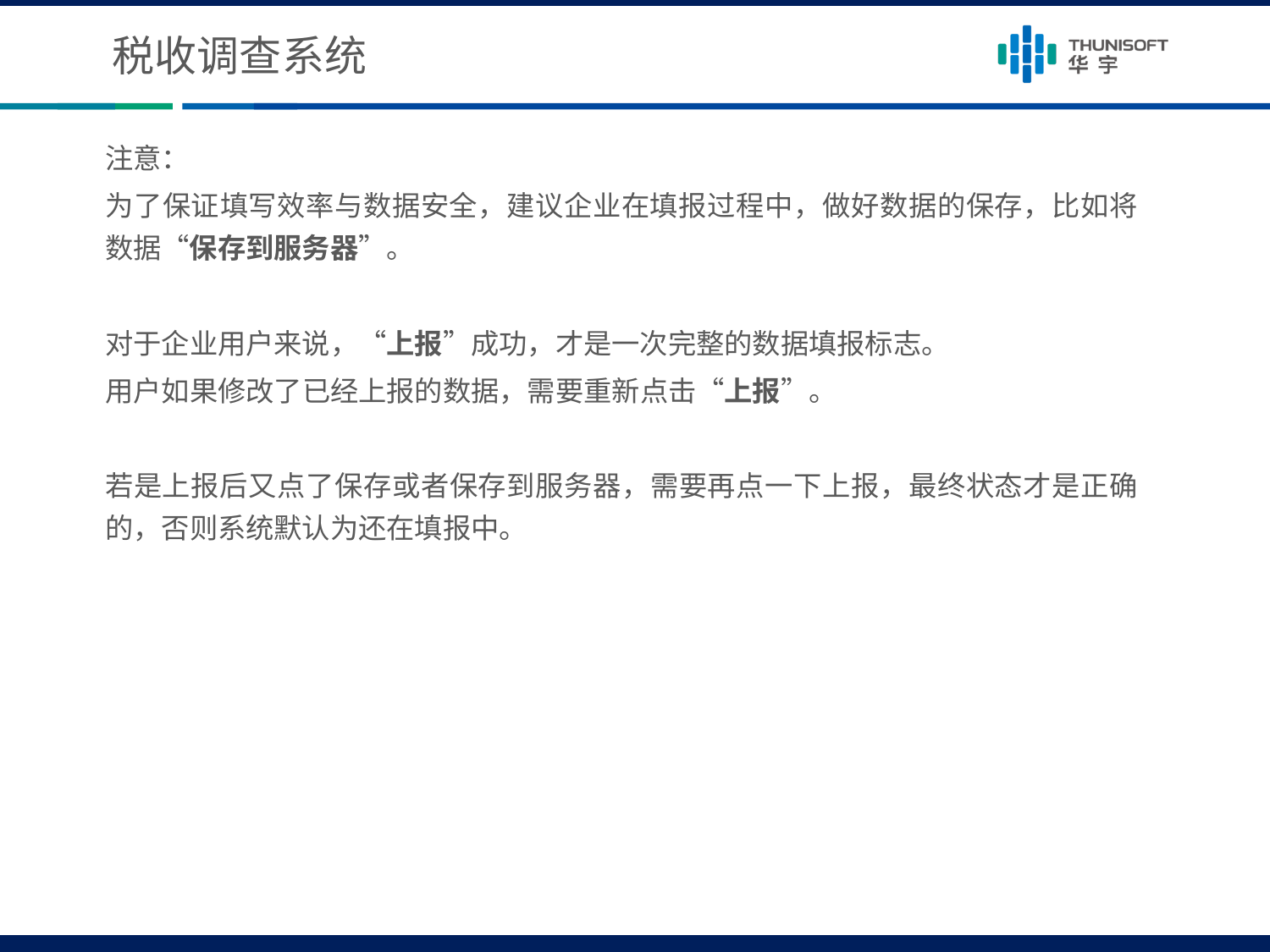

# 税收调查系统
注意：
为了保证填写效率与数据安全，建议企业在填报过程中，做好数据的保存，比如将数据“保存到服务器”。

对于企业用户来说，“上报”成功，才是一次完整的数据填报标志。
用户如果修改了已经上报的数据，需要重新点击“上报”。

若是上报后又点了保存或者保存到服务器，需要再点一下上报，最终状态才是正确的，否则系统默认为还在填报中。